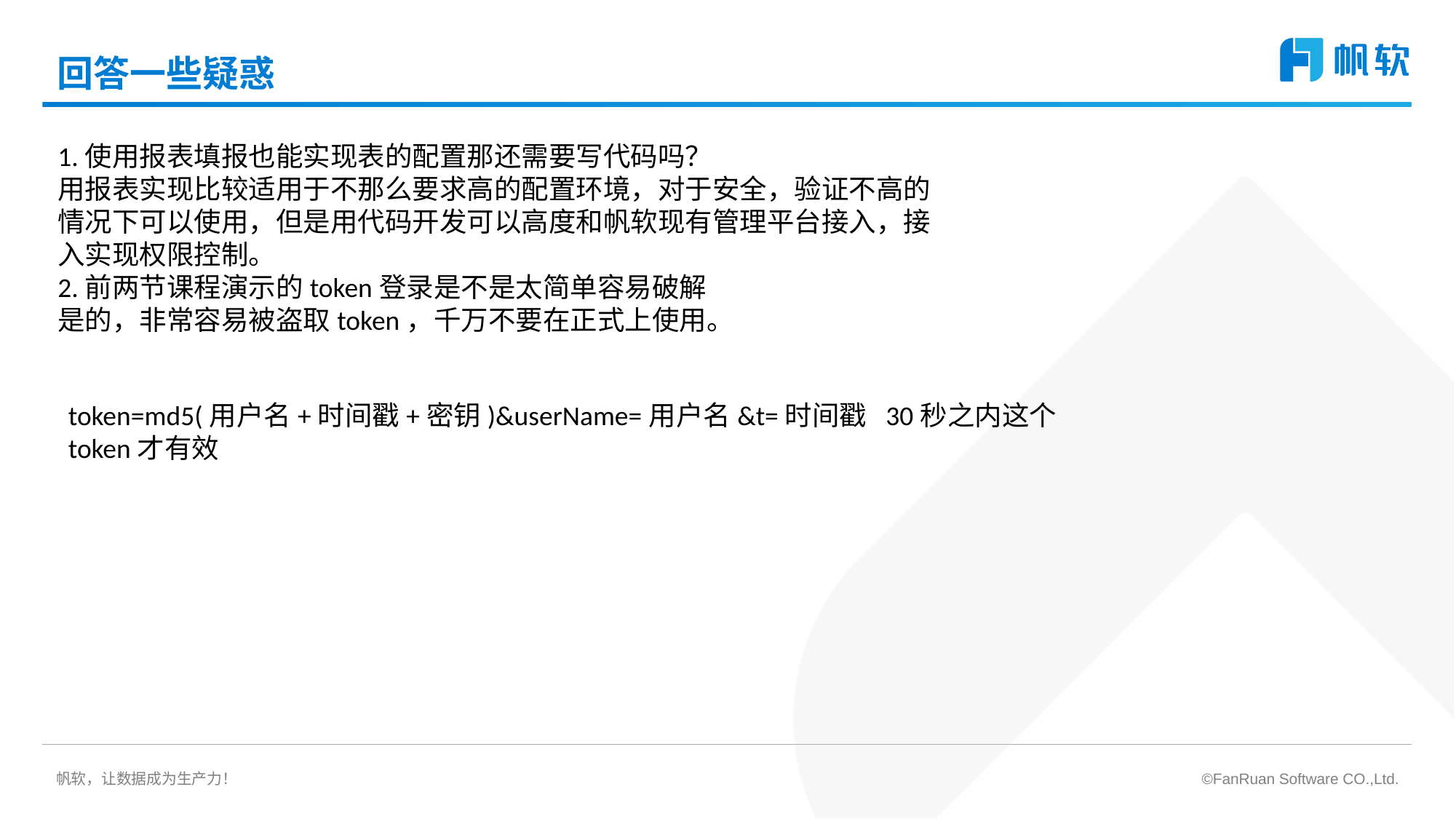

# 回答一些疑惑
1.使用报表填报也能实现表的配置那还需要写代码吗？
用报表实现比较适用于不那么要求高的配置环境，对于安全，验证不高的情况下可以使用，但是用代码开发可以高度和帆软现有管理平台接入，接入实现权限控制。
2.前两节课程演示的token登录是不是太简单容易破解
是的，非常容易被盗取token，千万不要在正式上使用。
token=md5(用户名+时间戳+密钥)&userName=用户名&t=时间戳  30秒之内这个token才有效